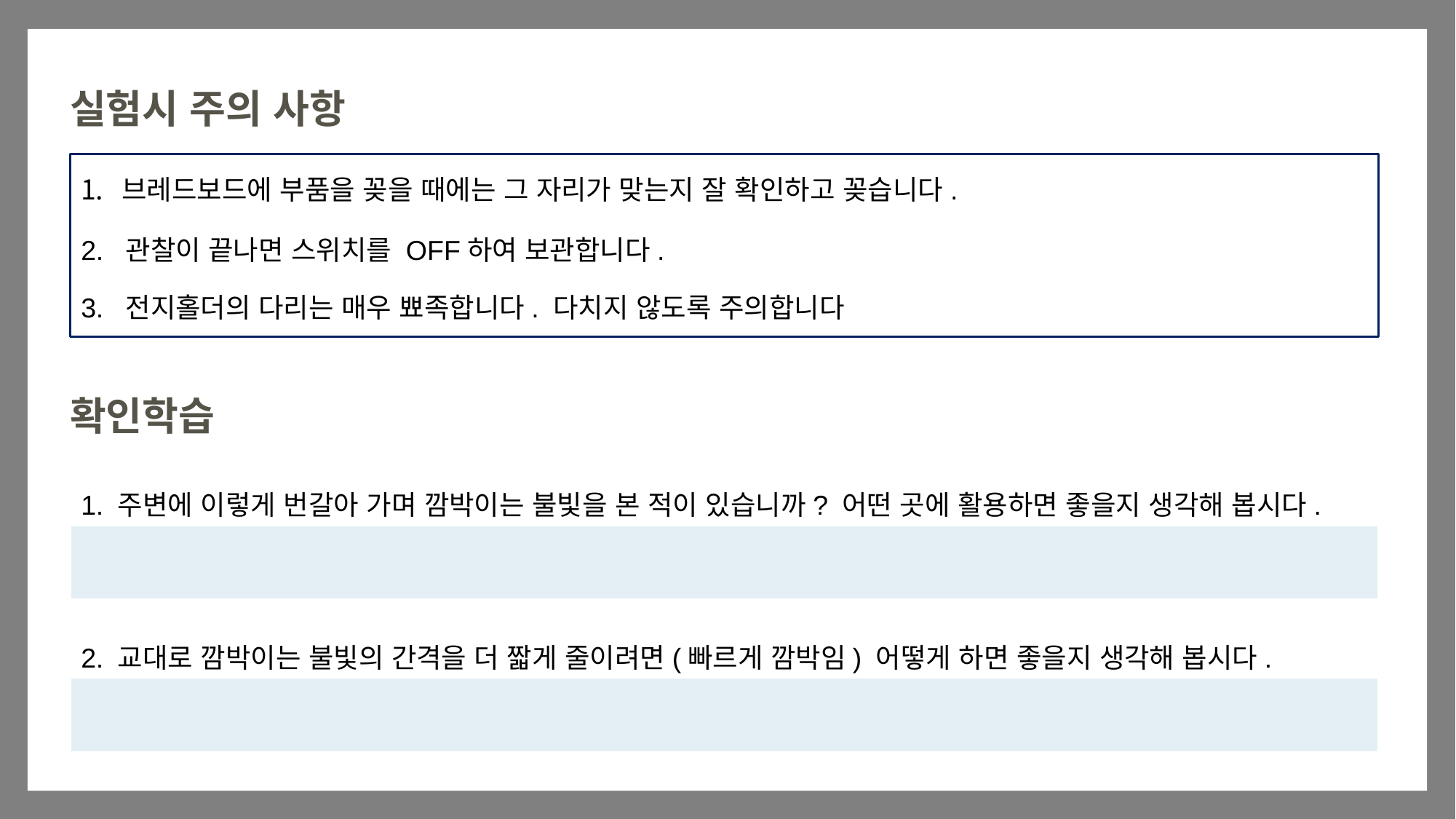

실험시 주의 사항

브레드보드에 부품을 꽂을 때에는 그 자리가 맞는지 잘 확인하고 꽂습니다.
2.  관찰이 끝나면 스위치를 OFF하여 보관합니다.
3.  전지홀더의 다리는 매우 뾰족합니다. 다치지 않도록 주의합니다
확인학습
1. 주변에 이렇게 번갈아 가며 깜박이는 불빛을 본 적이 있습니까? 어떤 곳에 활용하면 좋을지 생각해 봅시다.

2. 교대로 깜박이는 불빛의 간격을 더 짧게 줄이려면(빠르게 깜박임) 어떻게 하면 좋을지 생각해 봅시다.